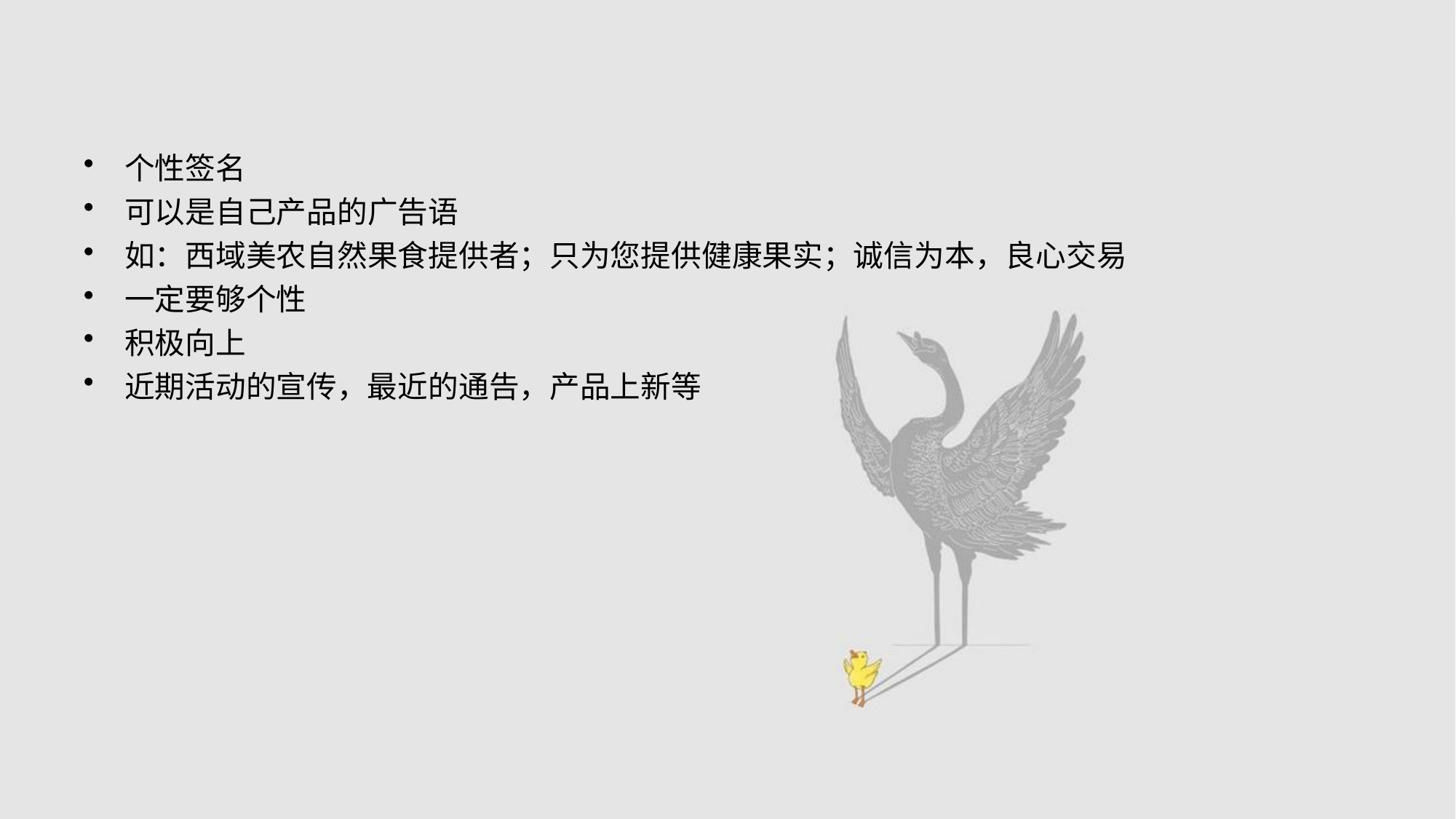

#
个性签名
可以是自己产品的广告语
如：西域美农自然果食提供者；只为您提供健康果实；诚信为本，良心交易
一定要够个性
积极向上
近期活动的宣传，最近的通告，产品上新等